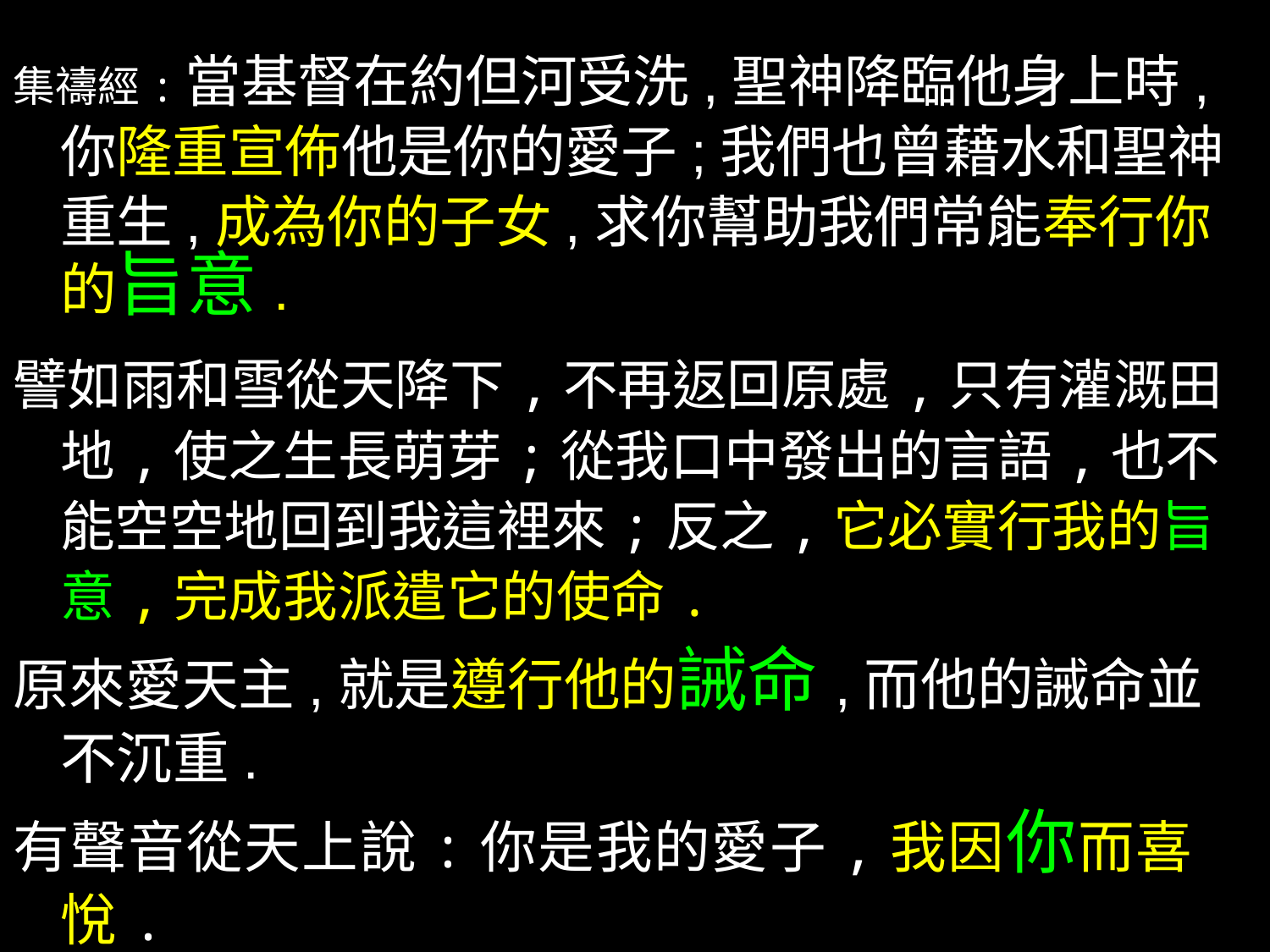

集禱經:當基督在約但河受洗,聖神降臨他身上時,你隆重宣佈他是你的愛子;我們也曾藉水和聖神重生,成為你的子女,求你幫助我們常能奉行你的旨意.
譬如雨和雪從天降下,不再返回原處,只有灌溉田地,使之生長萌芽;從我口中發出的言語,也不能空空地回到我這裡來;反之,它必實行我的旨意,完成我派遣它的使命.
原來愛天主,就是遵行他的誡命,而他的誡命並不沉重.
有聲音從天上說:你是我的愛子,我因你而喜悅.